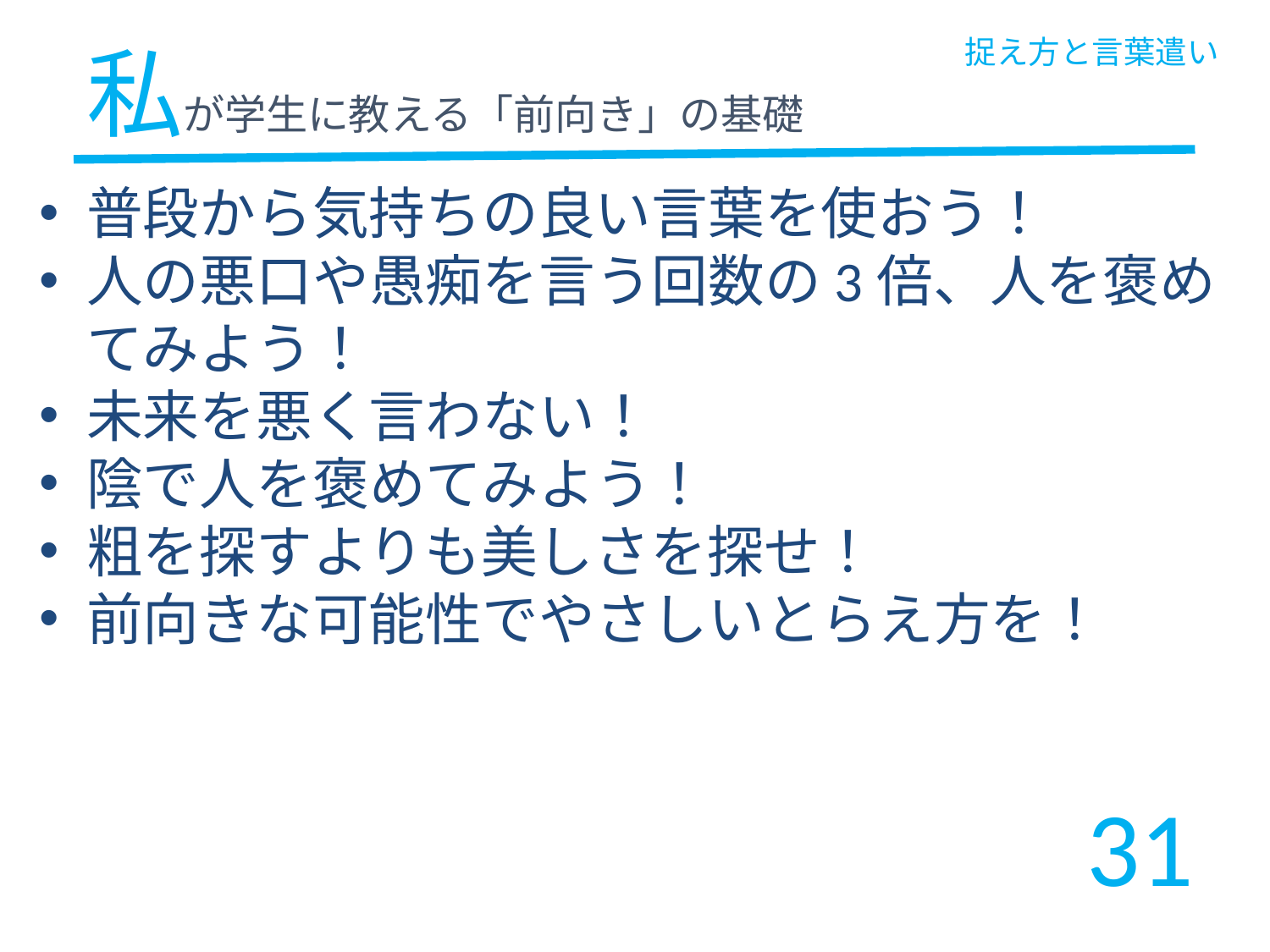

捉え方と言葉遣い
# 私が学生に教える「前向き」の基礎
普段から気持ちの良い言葉を使おう！
人の悪口や愚痴を言う回数の3倍、人を褒めてみよう！
未来を悪く言わない！
陰で人を褒めてみよう！
粗を探すよりも美しさを探せ！
前向きな可能性でやさしいとらえ方を！
31